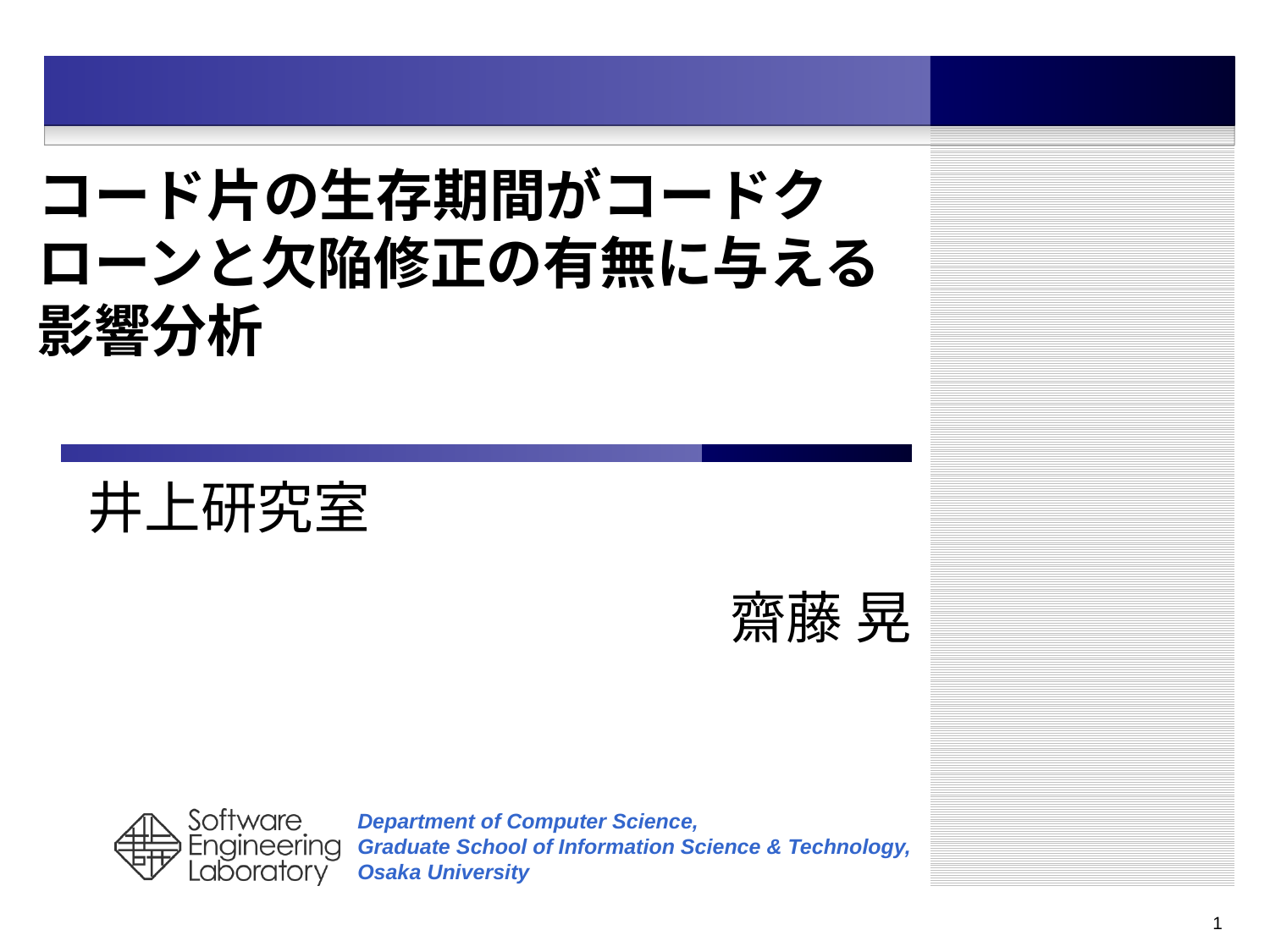

# コード片の生存期間がコードクローンと欠陥修正の有無に与える影響分析
井上研究室
齋藤 晃
1